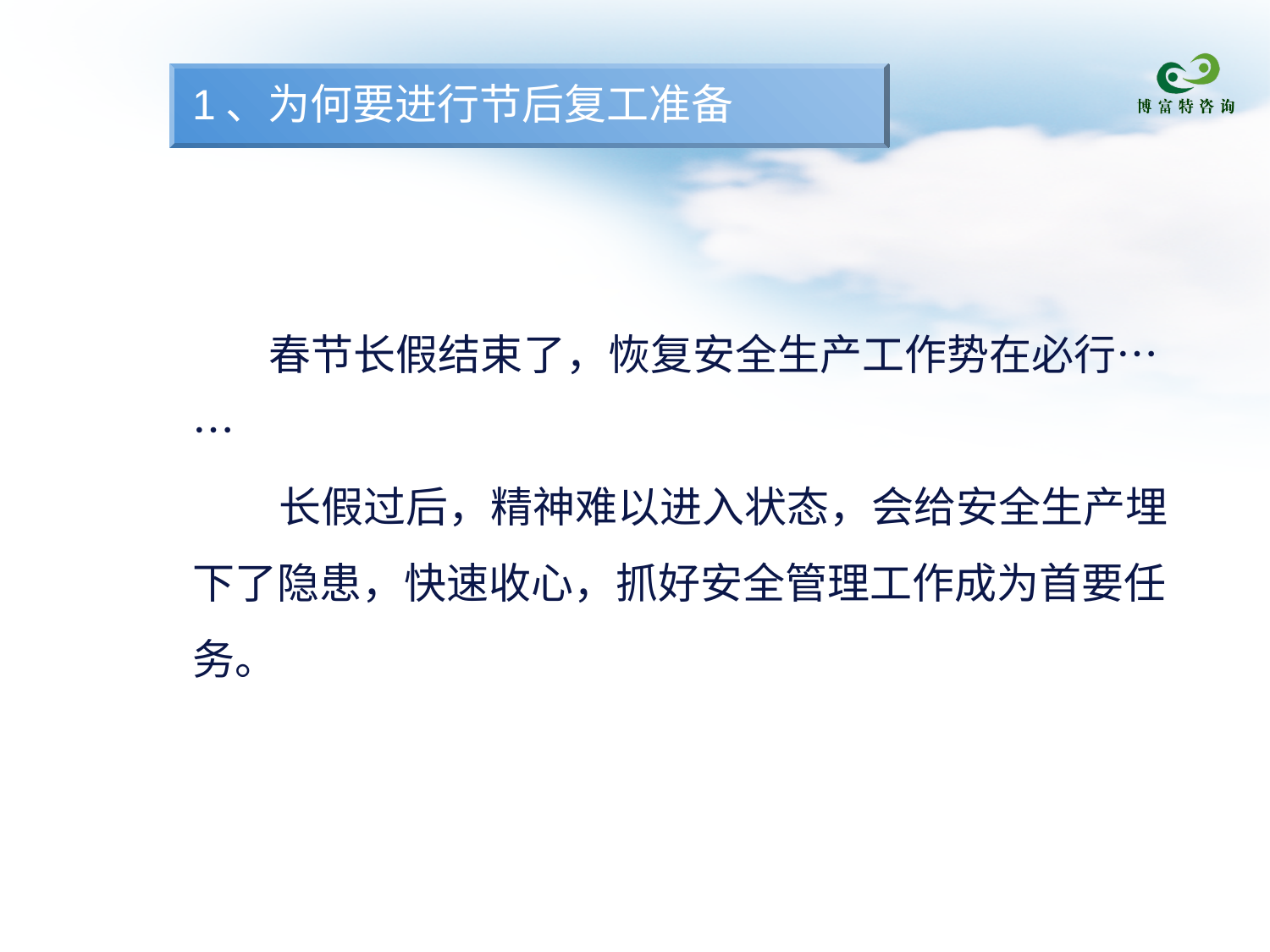

1、为何要进行节后复工准备
       春节长假结束了，恢复安全生产工作势在必行……
        长假过后，精神难以进入状态，会给安全生产埋下了隐患，快速收心，抓好安全管理工作成为首要任务。